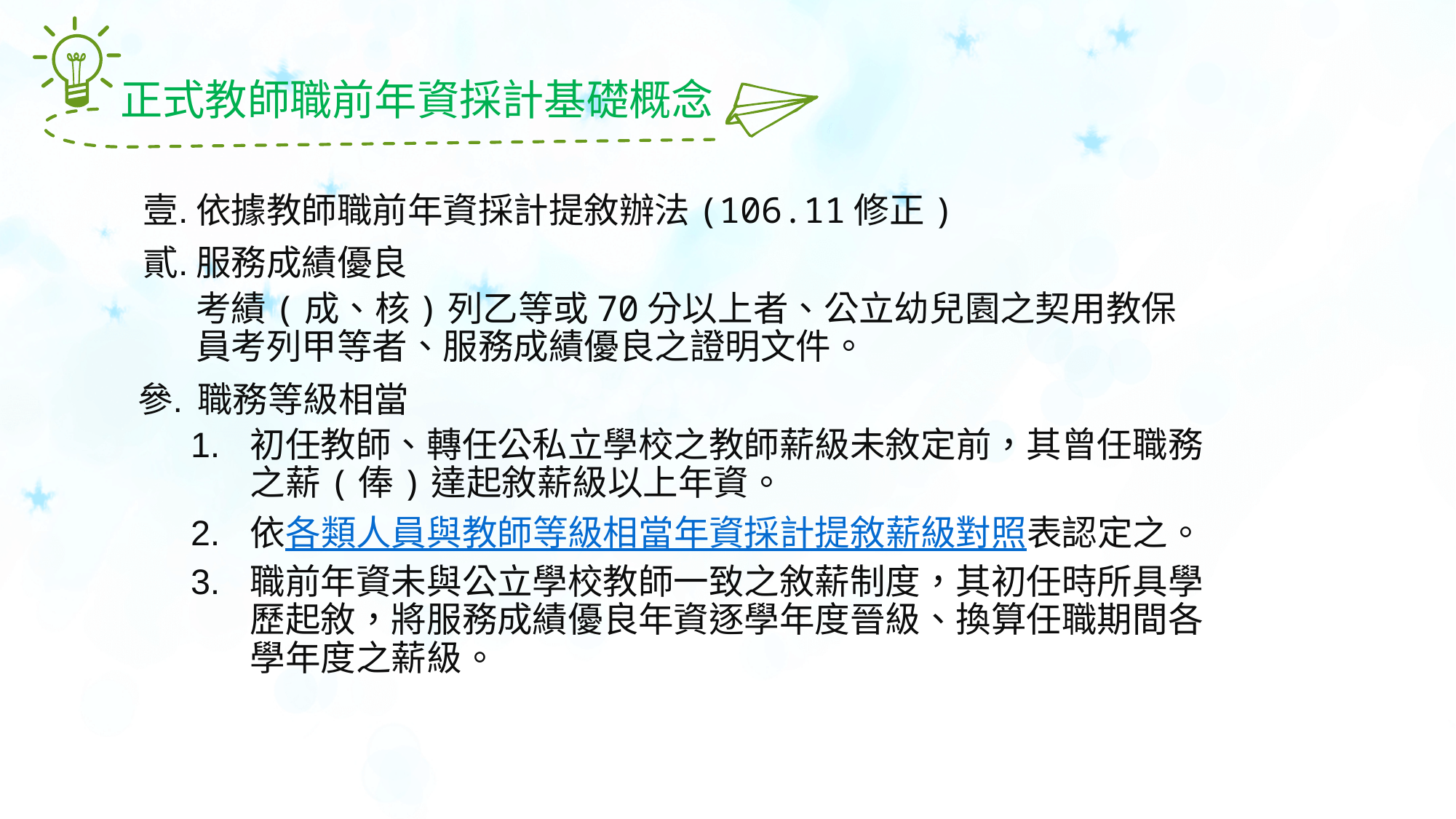

正式教師職前年資採計基礎概念
依據教師職前年資採計提敘辦法(106.11修正)
服務成績優良
考績(成、核)列乙等或70分以上者、公立幼兒園之契用教保員考列甲等者、服務成績優良之證明文件。
職務等級相當
初任教師、轉任公私立學校之教師薪級未敘定前，其曾任職務之薪(俸)達起敘薪級以上年資。
依各類人員與教師等級相當年資採計提敘薪級對照表認定之。
職前年資未與公立學校教師一致之敘薪制度，其初任時所具學歷起敘，將服務成績優良年資逐學年度晉級、換算任職期間各學年度之薪級。